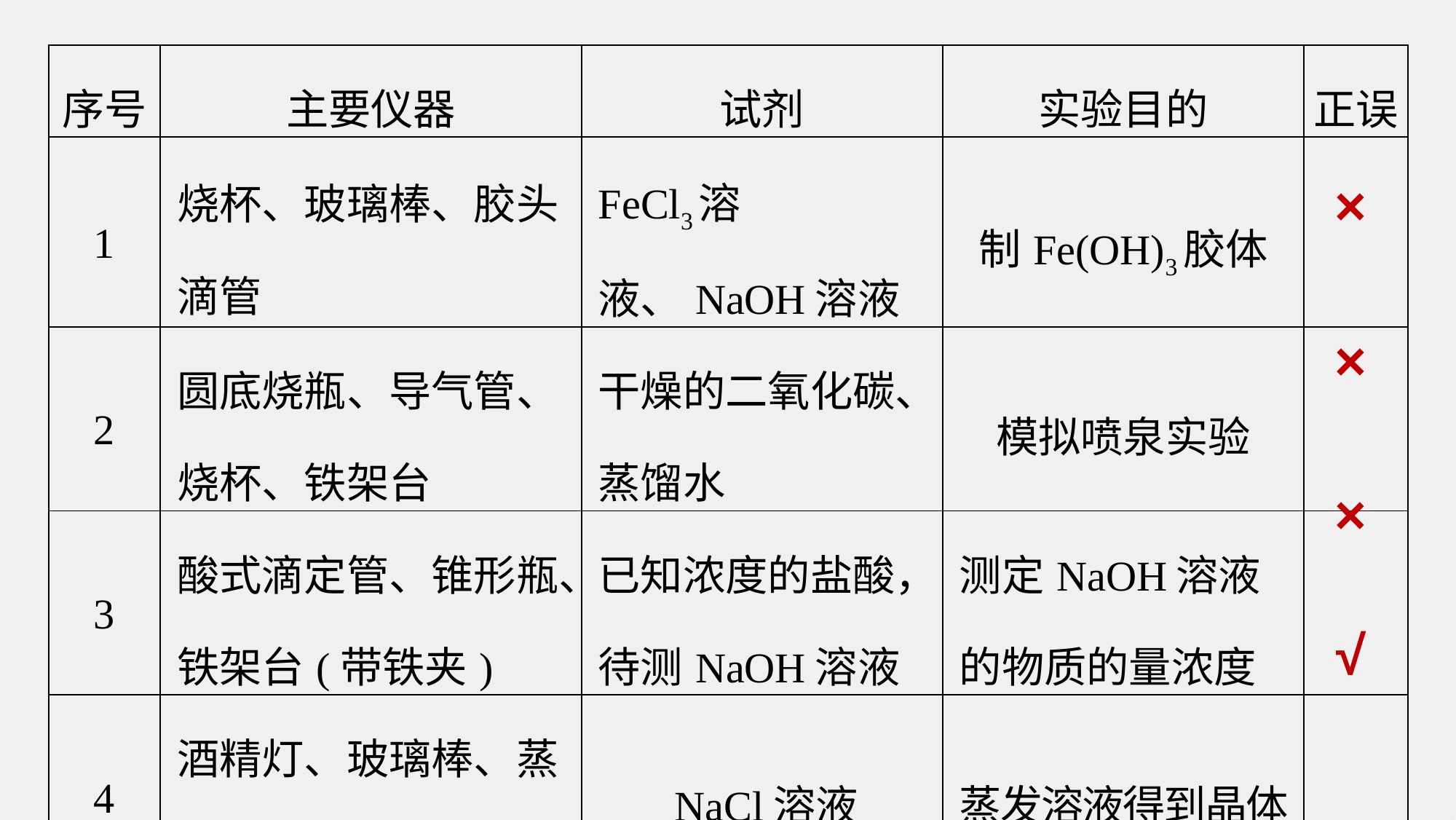

| 序号 | 主要仪器 | 试剂 | 实验目的 | 正误 |
| --- | --- | --- | --- | --- |
| 1 | 烧杯、玻璃棒、胶头滴管 | FeCl3溶液、NaOH溶液 | 制Fe(OH)3胶体 |  |
| 2 | 圆底烧瓶、导气管、烧杯、铁架台 | 干燥的二氧化碳、蒸馏水 | 模拟喷泉实验 |  |
| 3 | 酸式滴定管、锥形瓶、铁架台(带铁夹) | 已知浓度的盐酸，待测NaOH溶液 | 测定NaOH溶液的物质的量浓度 |  |
| 4 | 酒精灯、玻璃棒、蒸发皿、三脚架 | NaCl溶液 | 蒸发溶液得到晶体 |  |
×
×
×
√